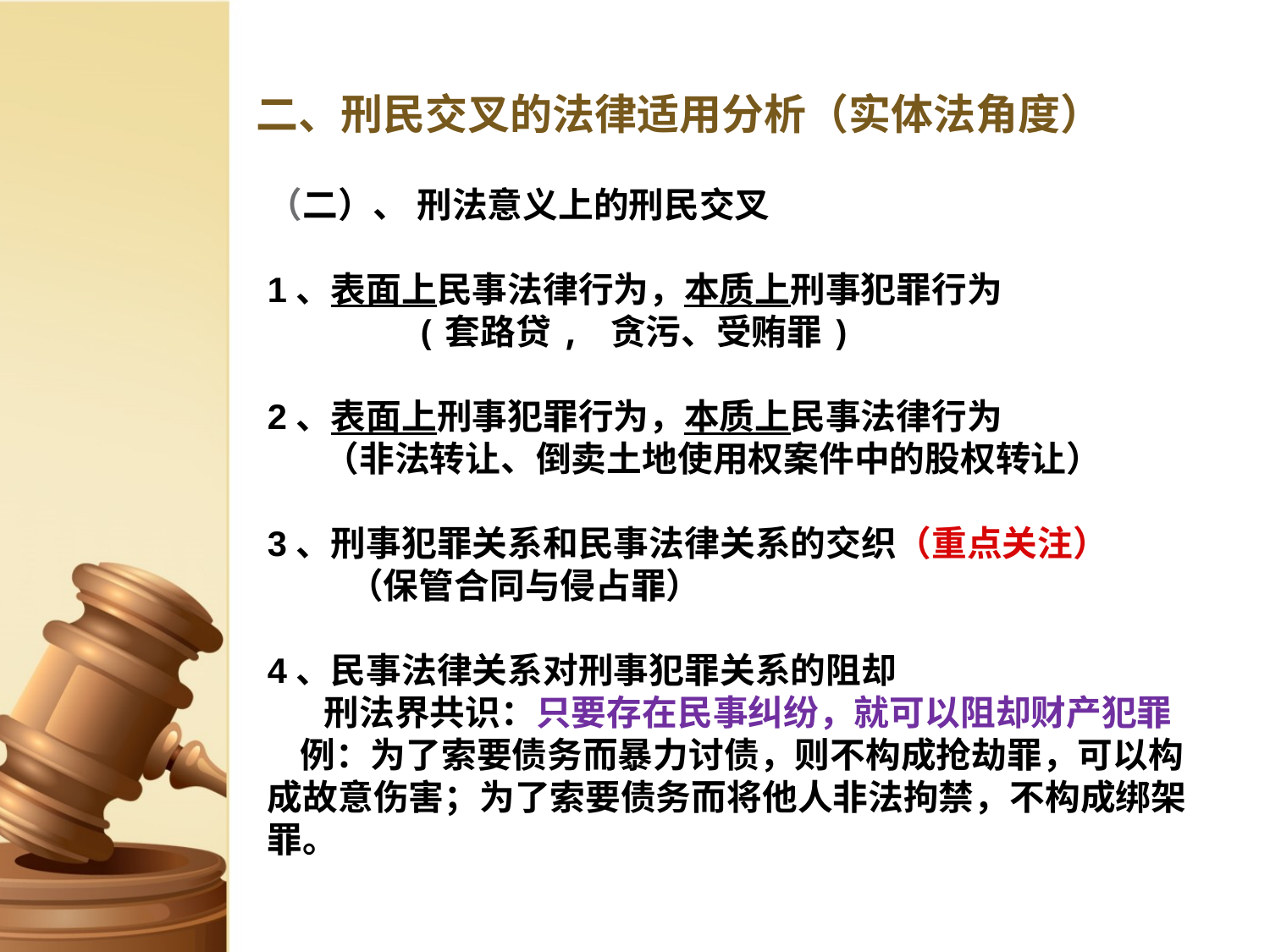

# 二、刑民交叉的法律适用分析（实体法角度）
（二）、 刑法意义上的刑民交叉

1、表面上民事法律行为，本质上刑事犯罪行为
       (套路贷, 贪污、受贿罪)

2、表面上刑事犯罪行为，本质上民事法律行为
      （非法转让、倒卖土地使用权案件中的股权转让）

3、刑事犯罪关系和民事法律关系的交织（重点关注）
         （保管合同与侵占罪）

4、民事法律关系对刑事犯罪关系的阻却
      刑法界共识：只要存在民事纠纷，就可以阻却财产犯罪
   例：为了索要债务而暴力讨债，则不构成抢劫罪，可以构成故意伤害；为了索要债务而将他人非法拘禁，不构成绑架罪。